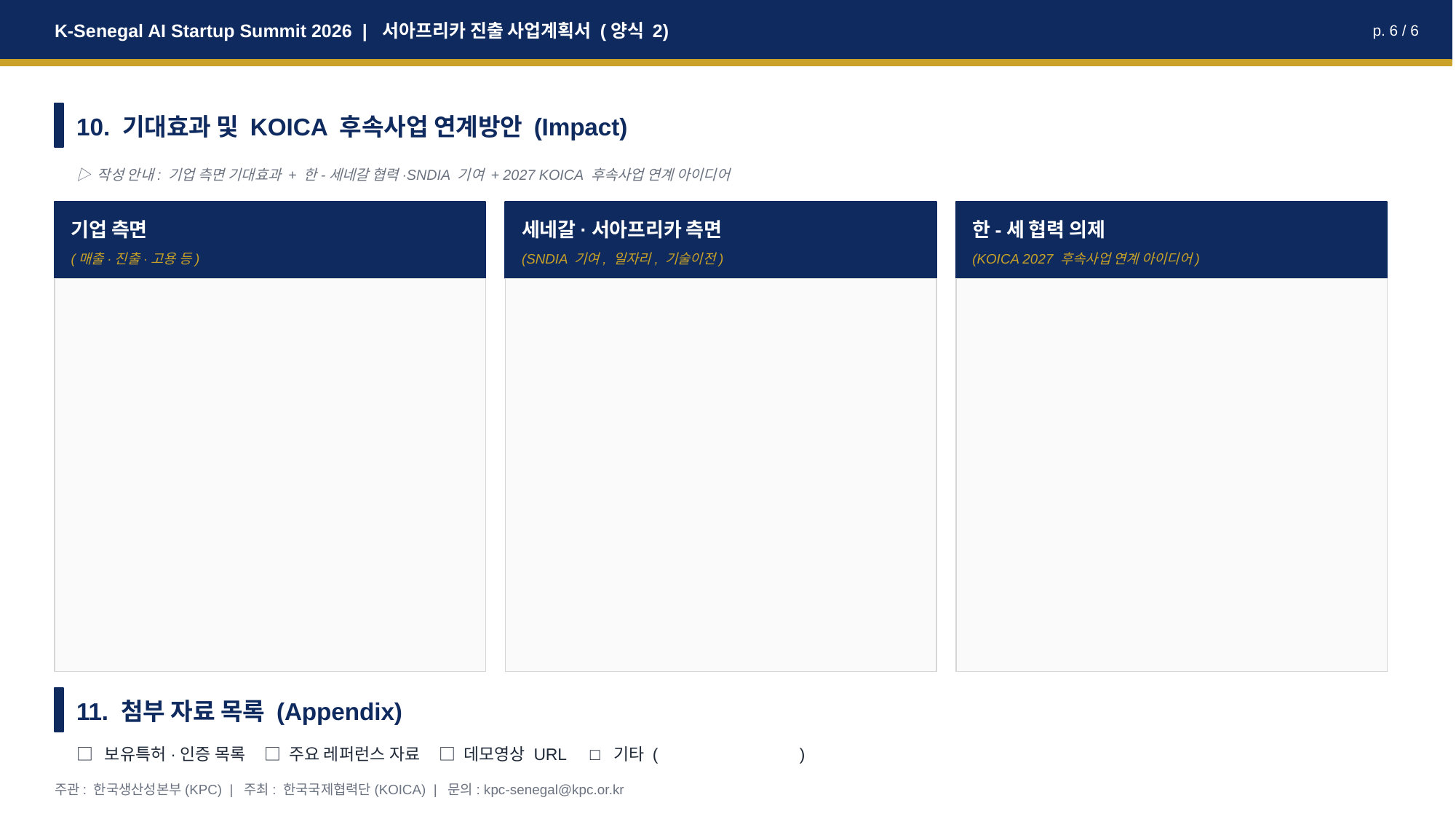

K-Senegal AI Startup Summit 2026  |  서아프리카 진출 사업계획서 (양식 2)
p. 6 / 6

10. 기대효과 및 KOICA 후속사업 연계방안 (Impact)

▷ 작성 안내: 기업 측면 기대효과 + 한-세네갈 협력·SNDIA 기여 + 2027 KOICA 후속사업 연계 아이디어

기업 측면
세네갈·서아프리카 측면
한-세 협력 의제
(매출·진출·고용 등)
(SNDIA 기여, 일자리, 기술이전)
(KOICA 2027 후속사업 연계 아이디어)

11. 첨부 자료 목록 (Appendix)

□  보유특허·인증 목록     □  주요 레퍼런스 자료     □  데모영상 URL     □  기타 (                              )
주관: 한국생산성본부(KPC)  |  주최: 한국국제협력단(KOICA)  |  문의: kpc-senegal@kpc.or.kr